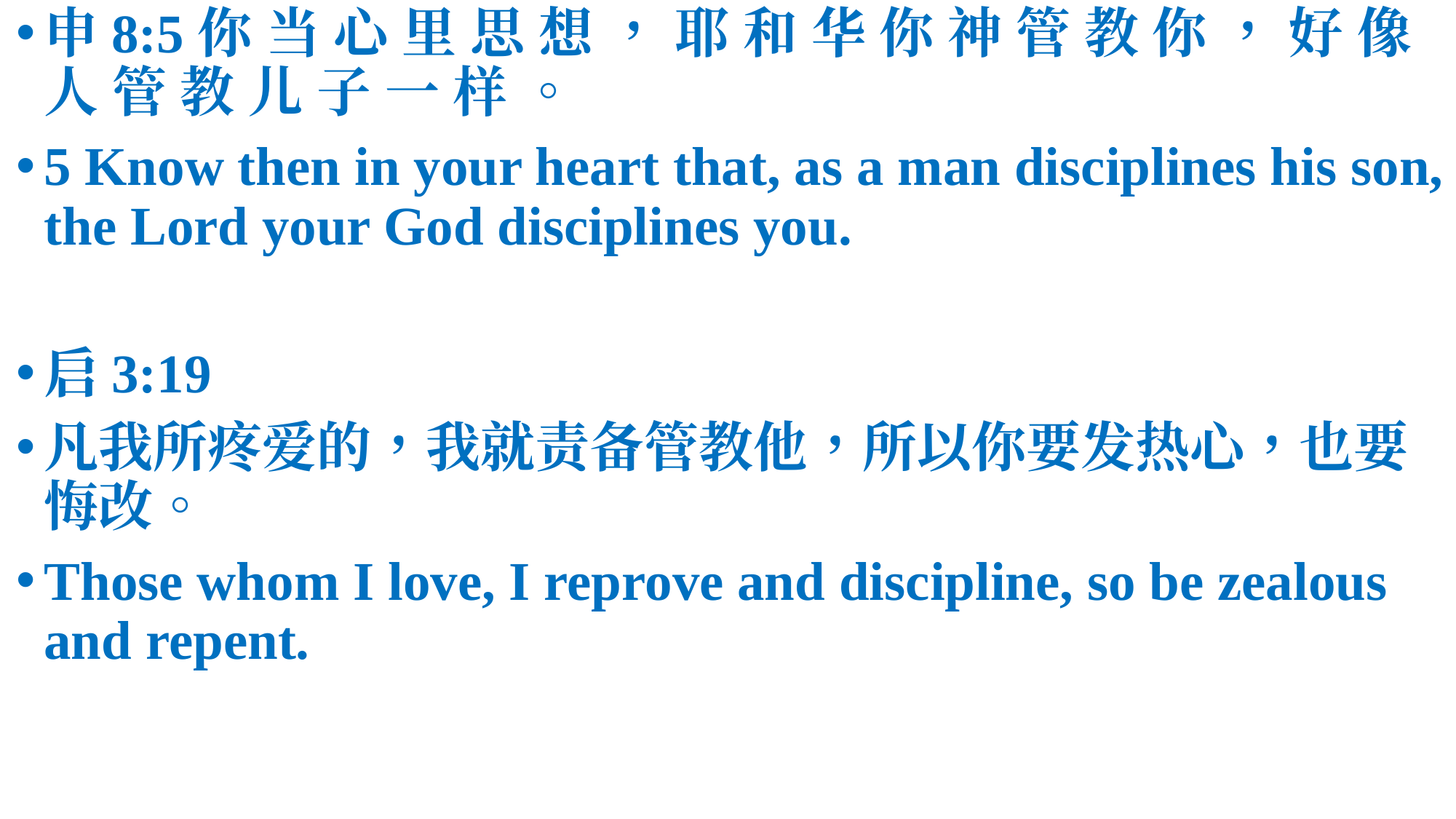

申8:5你 当 心 里 思 想 ， 耶 和 华 你 神 管 教 你 ， 好 像 人 管 教 儿 子 一 样 。
5 Know then in your heart that, as a man disciplines his son, the Lord your God disciplines you.

启3:19
凡我所疼爱的，我就责备管教他，所以你要发热心，也要悔改。
Those whom I love, I reprove and discipline, so be zealous and repent.